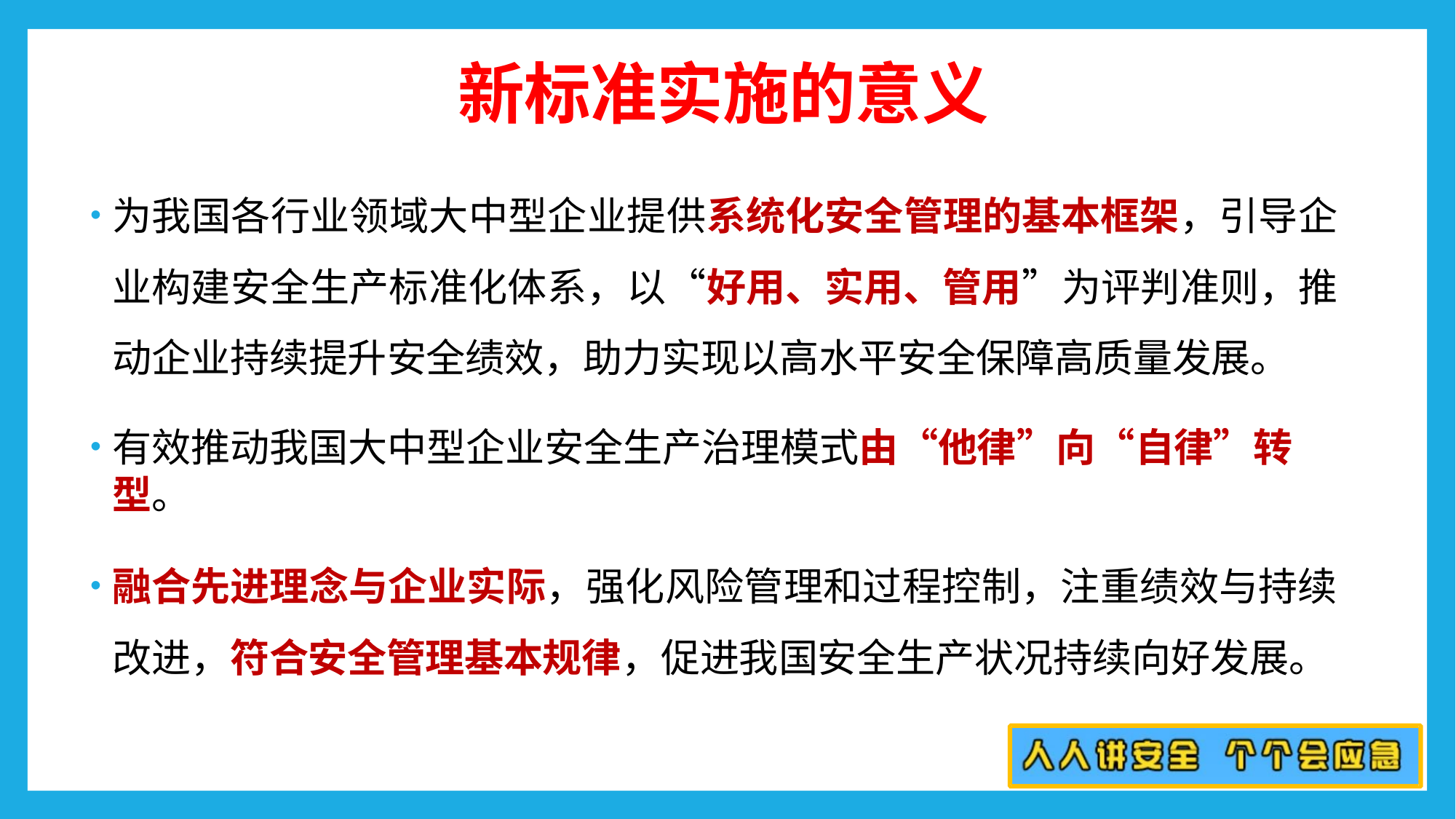

# 新标准实施的意义
为我国各行业领域大中型企业提供系统化安全管理的基本框架，引导企业构建安全生产标准化体系，以“好用、实用、管用”为评判准则，推动企业持续提升安全绩效，助力实现以高水平安全保障高质量发展。

有效推动我国大中型企业安全生产治理模式由“他律”向“自律”转型。
融合先进理念与企业实际，强化风险管理和过程控制，注重绩效与持续改进，符合安全管理基本规律，促进我国安全生产状况持续向好发展。